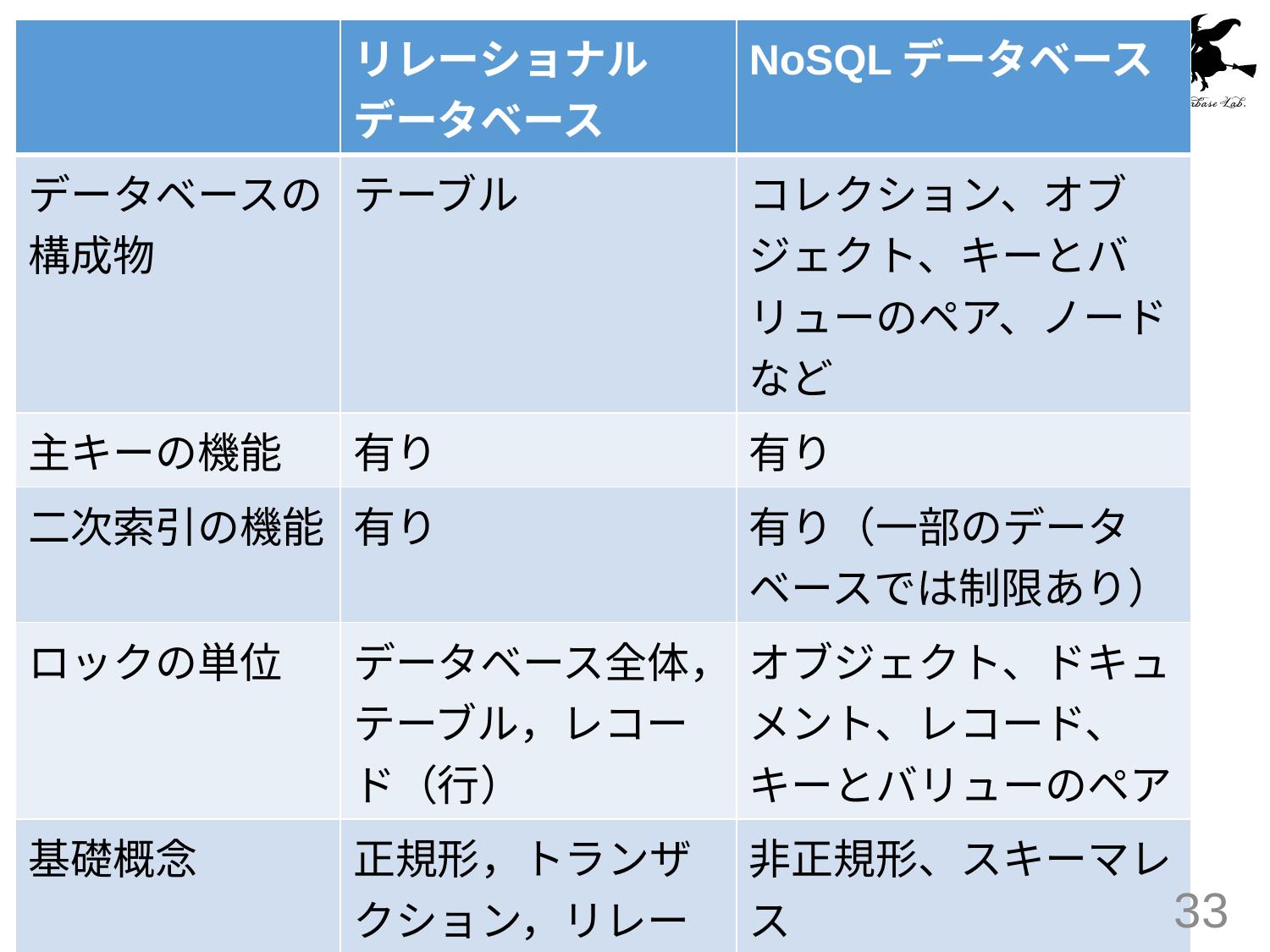

|  | リレーショナルデータベース | NoSQLデータベース |
| --- | --- | --- |
| データベースの構成物 | テーブル | コレクション、オブジェクト、キーとバリューのペア、ノードなど |
| 主キーの機能 | 有り | 有り |
| 二次索引の機能 | 有り | 有り（一部のデータベースでは制限あり） |
| ロックの単位 | データベース全体，テーブル，レコード（行） | オブジェクト、ドキュメント、レコード、キーとバリューのペア |
| 基礎概念 | 正規形，トランザクション，リレーショナル代数とSQL | 非正規形、スキーマレス |
33